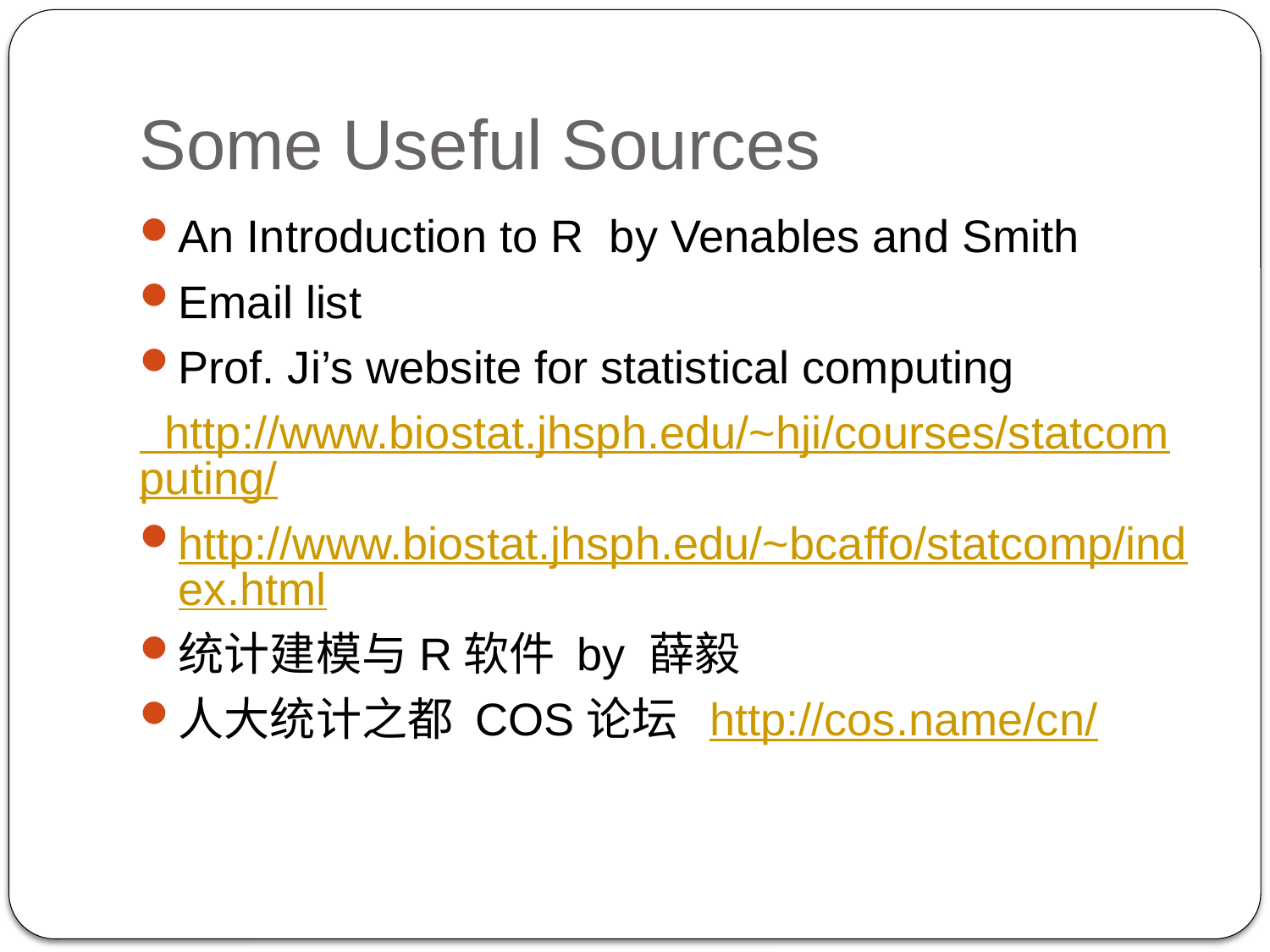

# Some Useful Sources
An Introduction to R  by Venables and Smith
Email list
Prof. Ji’s website for statistical computing
  http://www.biostat.jhsph.edu/~hji/courses/statcomputing/
http://www.biostat.jhsph.edu/~bcaffo/statcomp/index.html
统计建模与R软件 by 薛毅
人大统计之都 COS论坛  http://cos.name/cn/